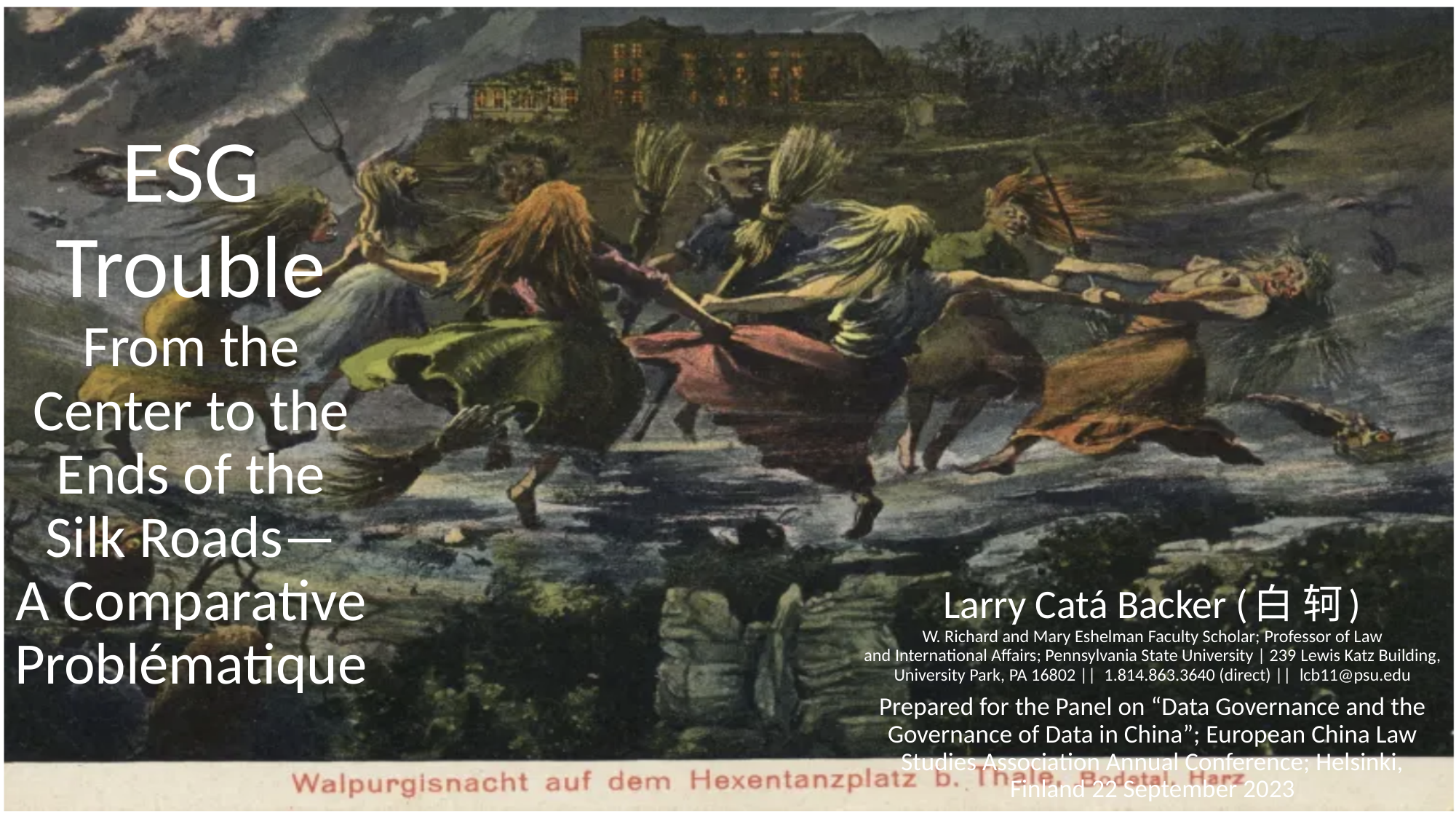

# ESG Trouble From the Center to the Ends of the Silk Roads— A Comparative Problématique
Larry Catá Backer (白 轲)
W. Richard and Mary Eshelman Faculty Scholar; Professor of Law and International Affairs; Pennsylvania State University | 239 Lewis Katz Building, University Park, PA 16802 ||  1.814.863.3640 (direct) ||  lcb11@psu.edu
Prepared for the Panel on “Data Governance and the Governance of Data in China”; European China Law Studies Association Annual Conference; Helsinki, Finland 22 September 2023